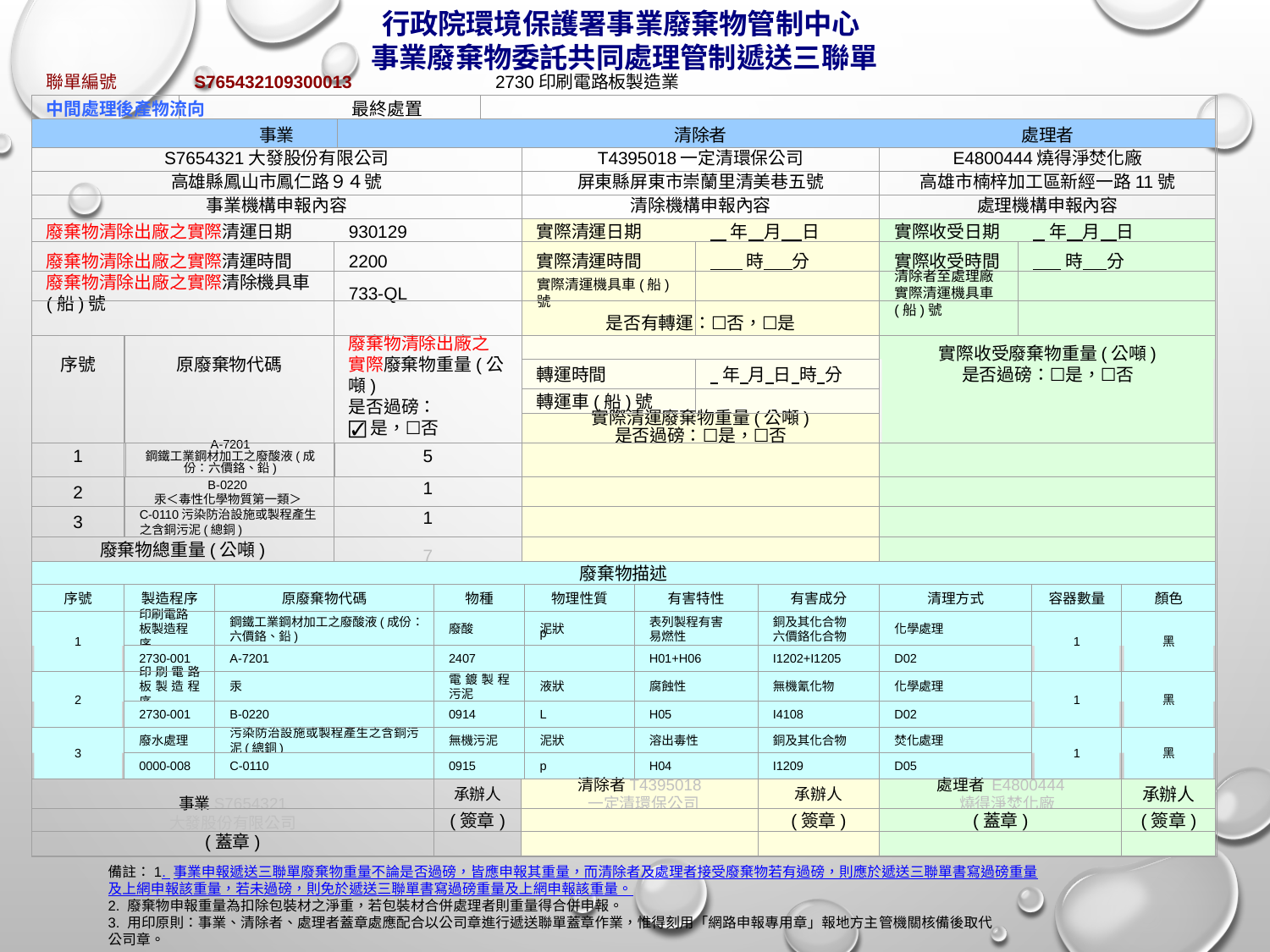

行政院環境保護署事業廢棄物管制中心
事業廢棄物委託共同處理管制遞送三聯單

聯單編號

S765432109300013

2730印刷電路板製造業

中間處理後產物流向

最終處置

事業

清除者

處理者

S7654321大發股份有限公司

T4395018一定清環保公司

E4800444燒得淨焚化廠

高雄縣鳳山市鳳仁路９４號

屏東縣屏東市崇蘭里清美巷五號

高雄市楠梓加工區新經一路11號

事業機構申報內容

清除機構申報內容

處理機構申報內容

廢棄物清除出廠之實際清運日期

930129

實際清運日期

    年    月     日

實際收受日期

   年    月    日

廢棄物清除出廠之實際清運時間

2200

實際清運時間

        時       分

實際收受時間

       時      分

廢棄物清除出廠之實際清除機具車(船)號

733-QL

實際清運機具車(船)號

清除者至處理廠實際清運機具車(船)號

序號

原廢棄物代碼

廢棄物清除出廠之實際廢棄物重量(公噸)
是否過磅：
☑是，☐否

是否有轉運：☐否，☐是

實際收受廢棄物重量(公噸)
是否過磅：☐是，☐否

轉運時間

  年  月  日  時  分

轉運車(船)號

實際清運廢棄物重量(公噸)
是否過磅：☐是，☐否

1

5

A-7201
鋼鐵工業鋼材加工之廢酸液(成份：六價鉻、鉛)

2

B-0220
汞＜毒性化學物質第一類＞

1

3

C-0110污染防治設施或製程產生之含銅污泥(總銅)

1

廢棄物總重量(公噸)

7

廢棄物描述

序號

製造程序

原廢棄物代碼

物種

物理性質

有害特性

有害成分

清理方式

容器數量

顏色

1

印刷電路板製造程序

鋼鐵工業鋼材加工之廢酸液(成份：六價鉻、鉛)

廢酸

泥狀

表列製程有害
易燃性

銅及其化合物
六價鉻化合物

化學處理

1

黑

2730-001

A-7201

2407

p

H01+H06

I1202+I1205

D02

2

印刷電路板製造程序

汞

電鍍製程污泥

液狀

腐蝕性

無機氰化物

化學處理

1

黑

2730-001

B-0220

0914

L

H05

I4108

D02

3

廢水處理

污染防治設施或製程產生之含銅污泥(總銅)

無機污泥

泥狀

溶出毒性

銅及其化合物

焚化處理

1

黑

0000-008

C-0110

0915

p

H04

I1209

D05

事業S7654321
大發股份有限公司

承辦人

清除者T4395018
 一定清環保公司

承辦人

處理者 E4800444
  燒得淨焚化廠

承辦人

(蓋章)

(簽章)

(蓋章)

(簽章)

(蓋章)

(簽章)

備註：1. 事業申報遞送三聯單廢棄物重量不論是否過磅，皆應申報其重量，而清除者及處理者接受廢棄物若有過磅，則應於遞送三聯單書寫過磅重量
及上網申報該重量，若未過磅，則免於遞送三聯單書寫過磅重量及上網申報該重量。
2. 廢棄物申報重量為扣除包裝材之淨重，若包裝材合併處理者則重量得合併申報。
3. 用印原則：事業、清除者、處理者蓋章處應配合以公司章進行遞送聯單蓋章作業，惟得刻用「網路申報專用章」報地方主管機關核備後取代
公司章。

14